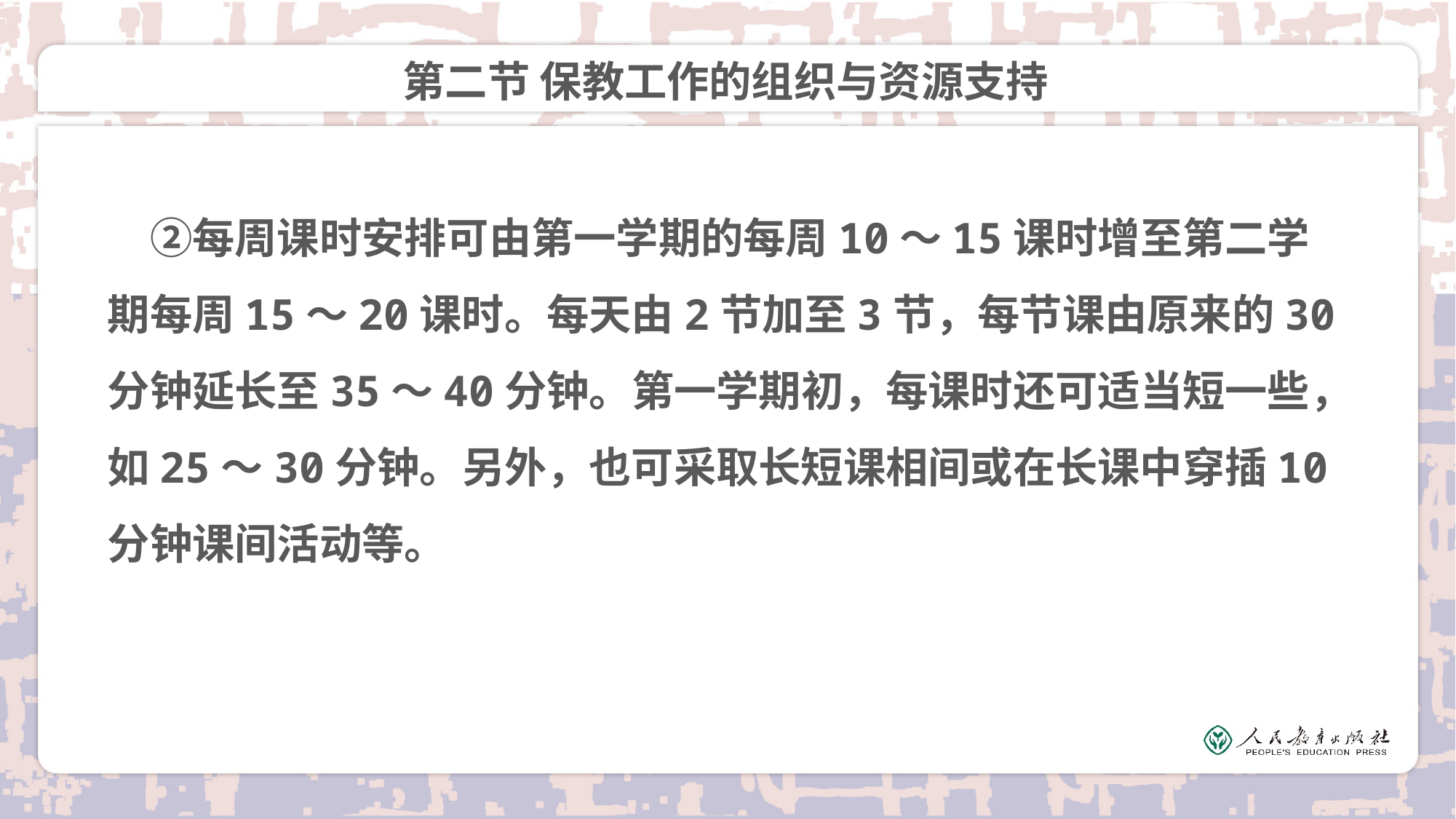

# 第二节 保教工作的组织与资源支持
　②每周课时安排可由第一学期的每周10～15课时增至第二学期每周15～20课时。每天由2节加至3节，每节课由原来的30分钟延长至35～40分钟。第一学期初，每课时还可适当短一些，如25～30分钟。另外，也可采取长短课相间或在长课中穿插10分钟课间活动等。